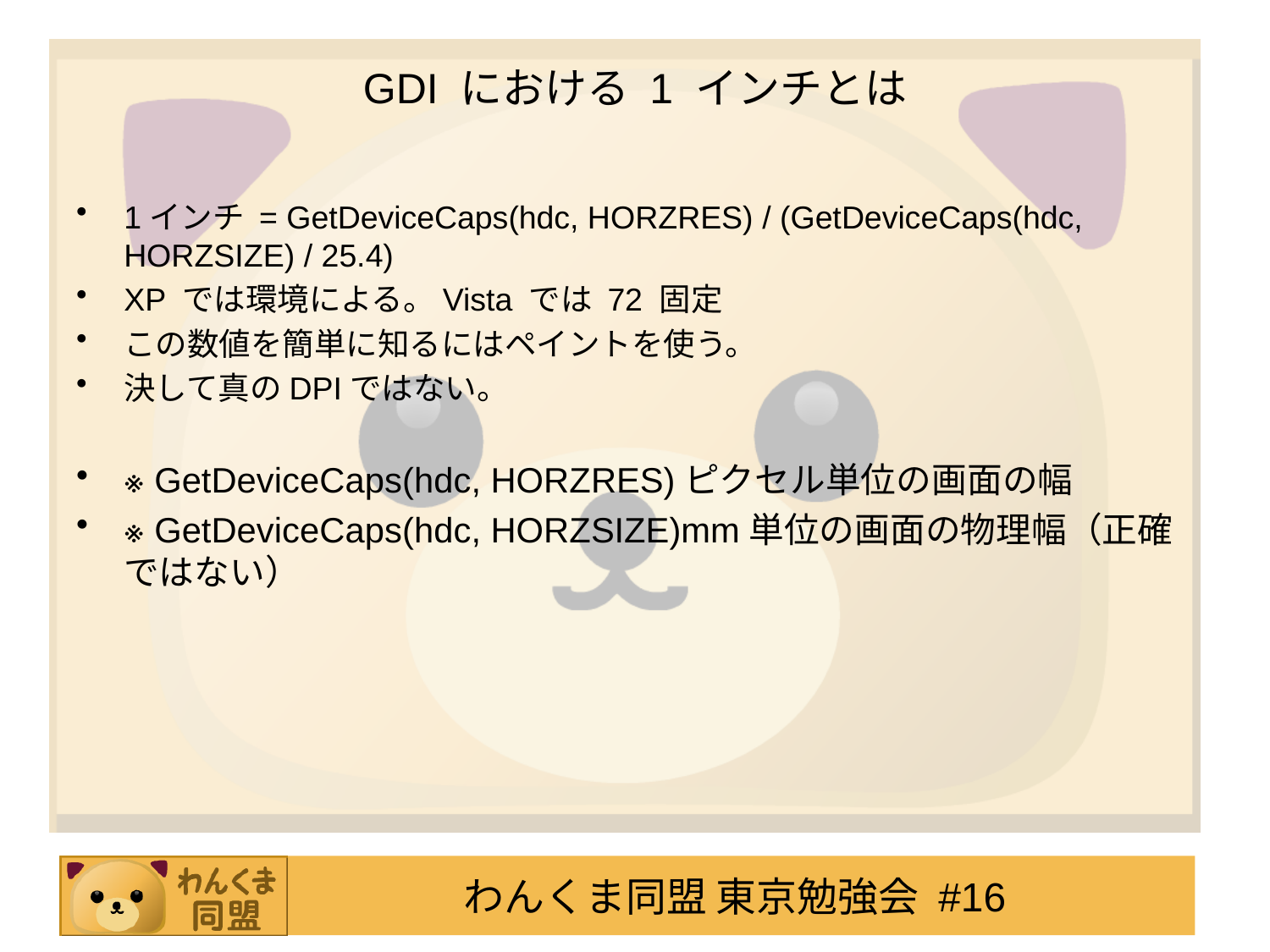

# GDI における 1 インチとは

1インチ = GetDeviceCaps(hdc, HORZRES) / (GetDeviceCaps(hdc, HORZSIZE) / 25.4)
XP では環境による。Vista では 72 固定
この数値を簡単に知るにはペイントを使う。
決して真のDPIではない。

※ GetDeviceCaps(hdc, HORZRES)ピクセル単位の画面の幅
※ GetDeviceCaps(hdc, HORZSIZE)mm単位の画面の物理幅（正確ではない）